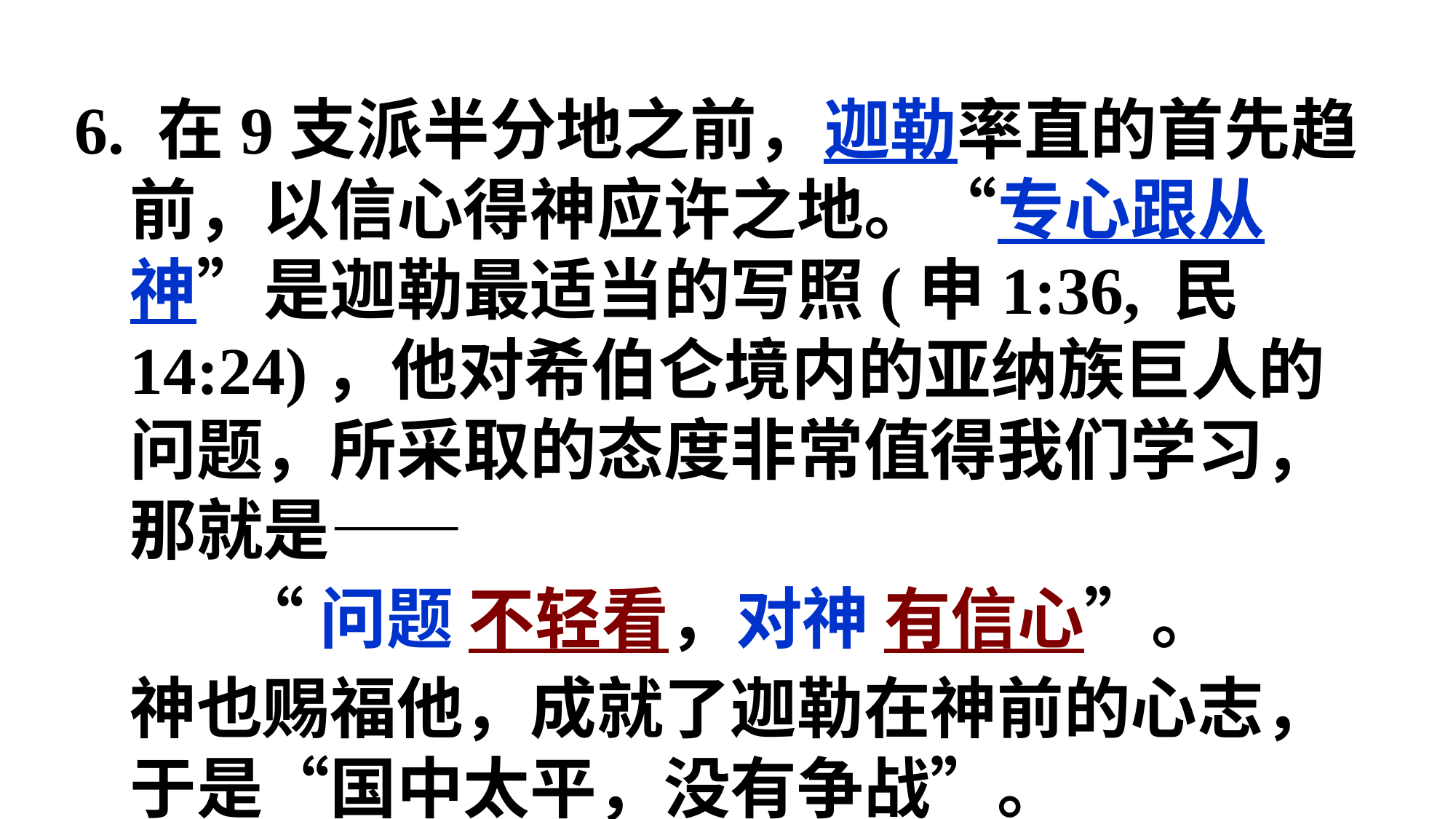

6. 在9支派半分地之前，迦勒率直的首先趋前，以信心得神应许之地。“专心跟从神”是迦勒最适当的写照(申1:36, 民14:24)，他对希伯仑境内的亚纳族巨人的问题，所采取的态度非常值得我们学习，那就是——
“问题 不轻看，对神 有信心”。
	神也赐福他，成就了迦勒在神前的心志，于是“国中太平，没有争战”。